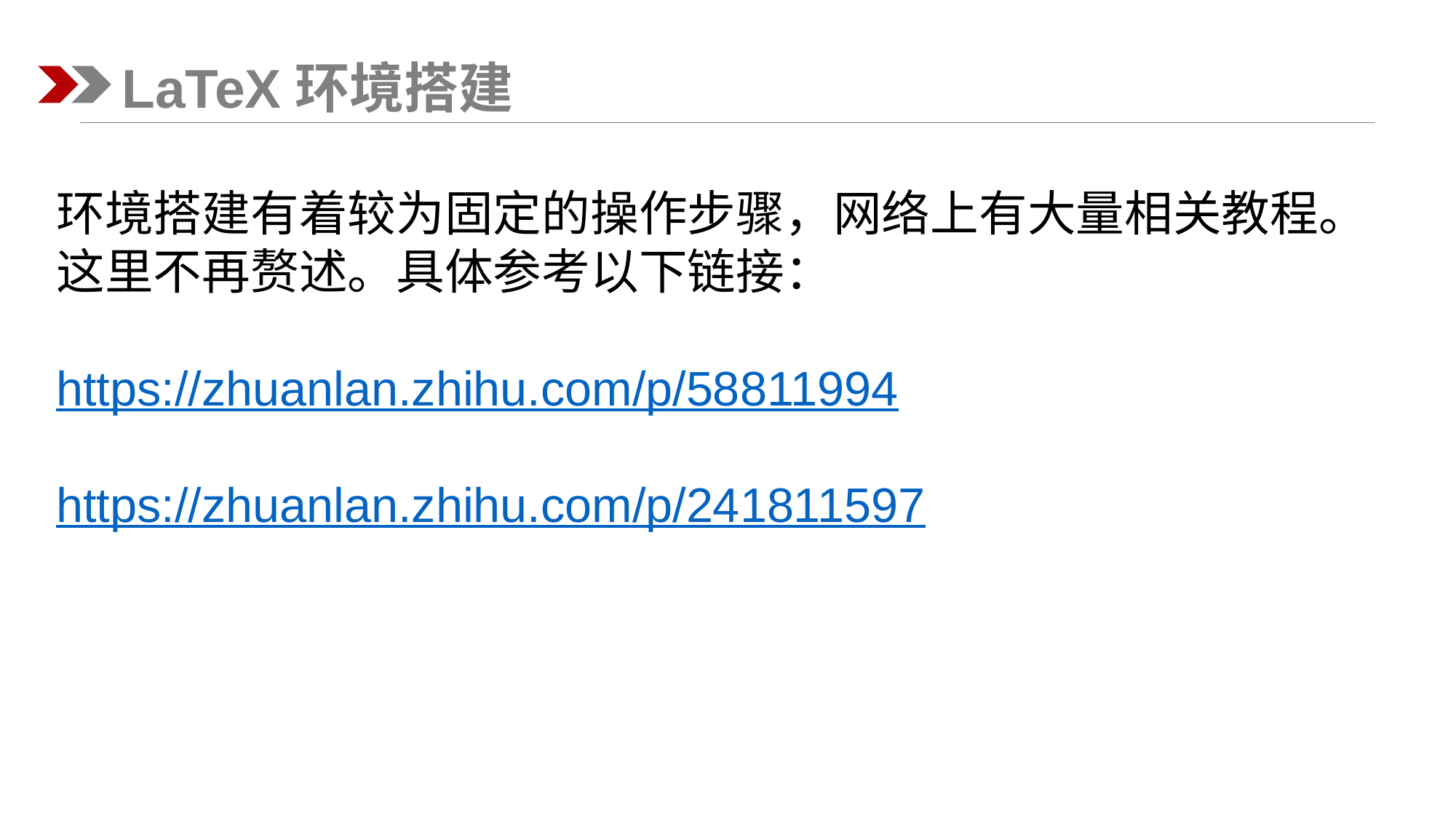

LaTeX环境搭建
环境搭建有着较为固定的操作步骤，网络上有大量相关教程。这里不再赘述。具体参考以下链接：

https://zhuanlan.zhihu.com/p/58811994

https://zhuanlan.zhihu.com/p/241811597